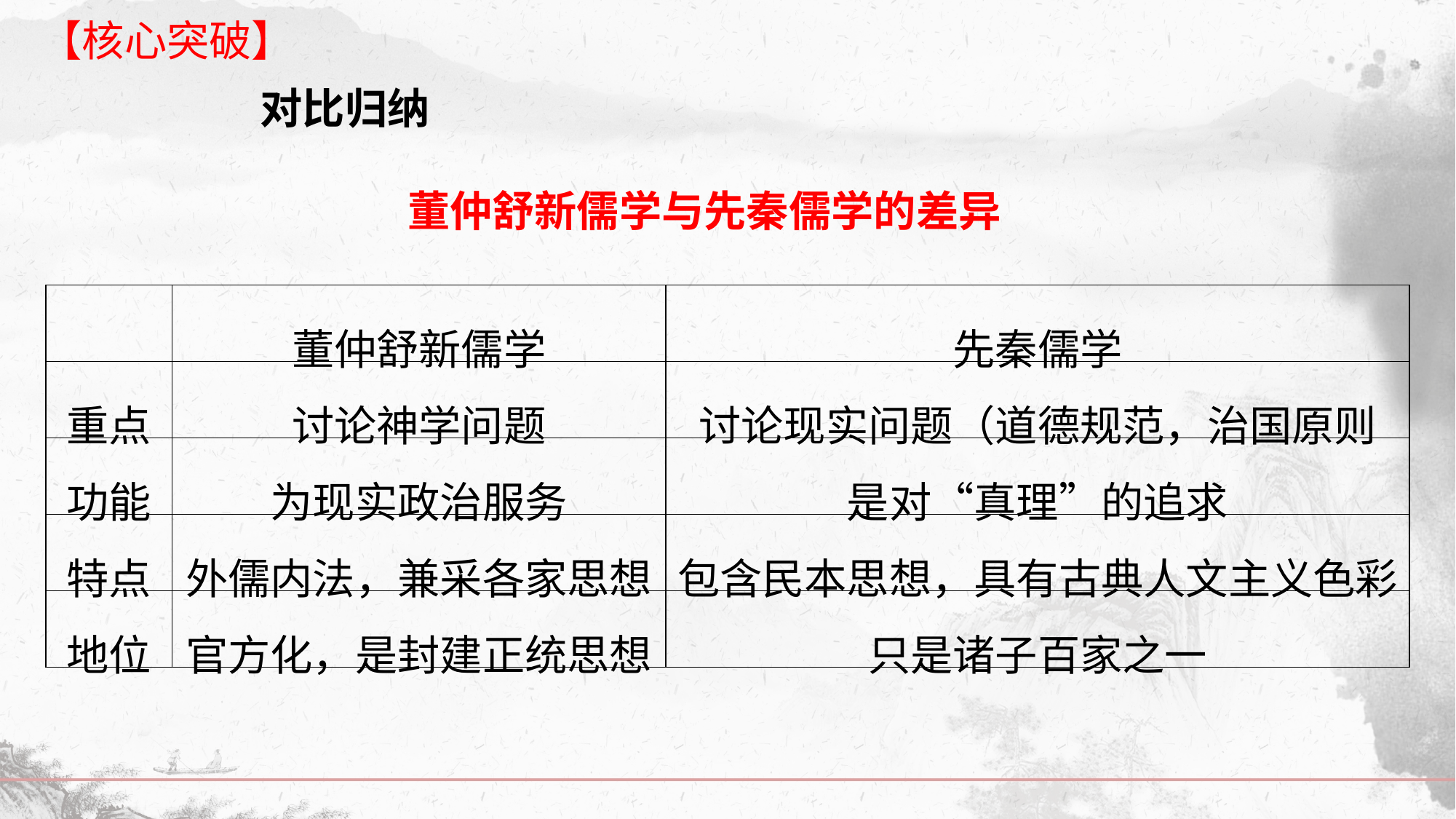

【核心突破】
对比归纳
董仲舒新儒学与先秦儒学的差异
|  | 董仲舒新儒学 | 先秦儒学 |
| --- | --- | --- |
| 重点 | 讨论神学问题 | 讨论现实问题（道德规范，治国原则 |
| 功能 | 为现实政治服务 | 是对“真理”的追求 |
| 特点 | 外儒内法，兼采各家思想 | 包含民本思想，具有古典人文主义色彩 |
| 地位 | 官方化，是封建正统思想 | 只是诸子百家之一 |